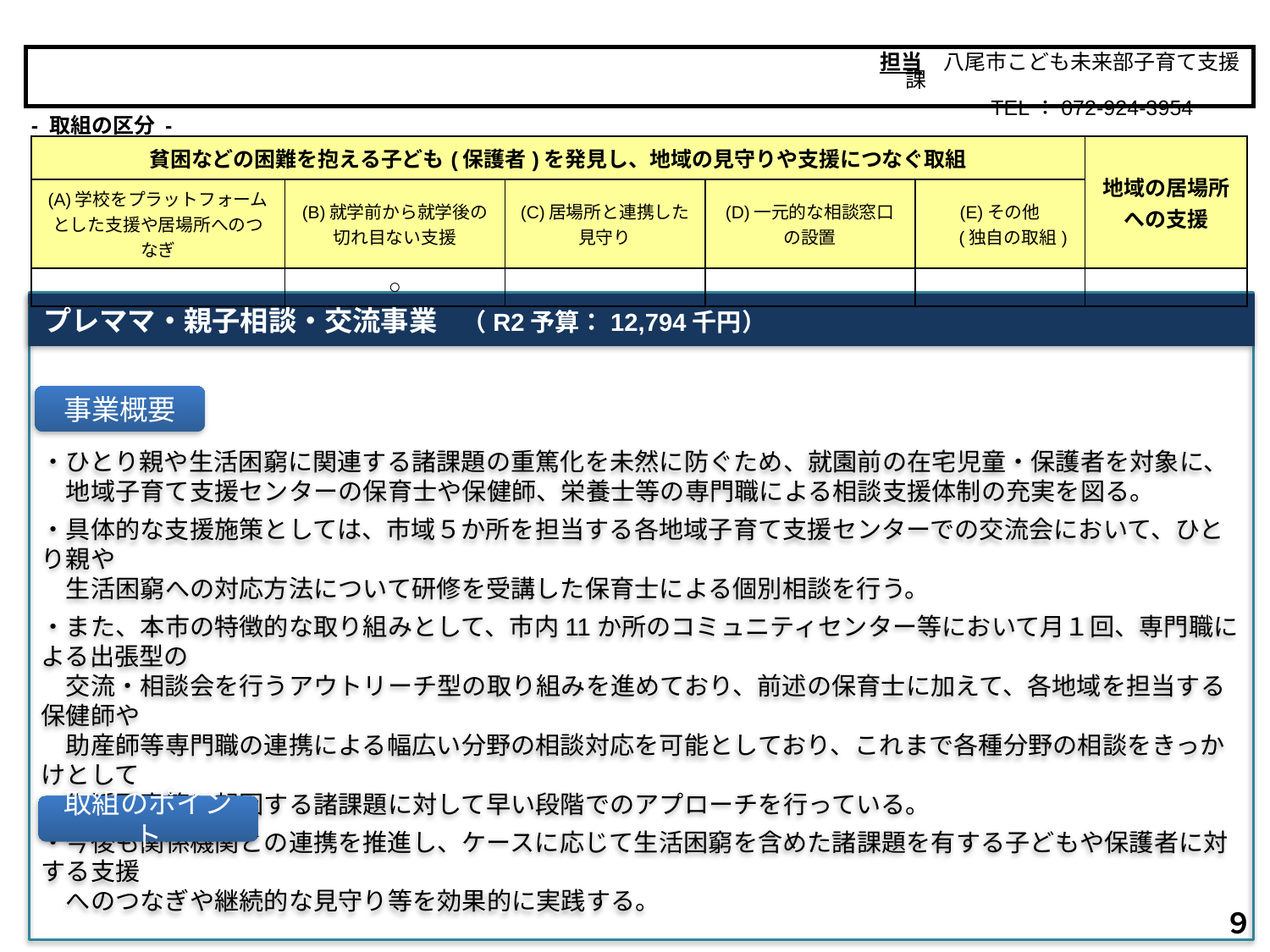

担当　八尾市こども未来部子育て支援課
　　　　　TEL：072-924-3954

八尾市
- 取組の区分 -
| 貧困などの困難を抱える子ども(保護者)を発見し、地域の見守りや支援につなぐ取組 |  |  |  |  | 地域の居場所 への支援 |
| --- | --- | --- | --- | --- | --- |
| (A)学校をプラットフォームとした支援や居場所へのつなぎ | (B)就学前から就学後の 切れ目ない支援 | (C)居場所と連携した 見守り | (D)一元的な相談窓口 の設置 | (E)その他 　 (独自の取組) |  |
|  | ○ |  |  |  |  |

・ひとり親や生活困窮に関連する諸課題の重篤化を未然に防ぐため、就園前の在宅児童・保護者を対象に、
　地域子育て支援センターの保育士や保健師、栄養士等の専門職による相談支援体制の充実を図る。

・具体的な支援施策としては、市域５か所を担当する各地域子育て支援センターでの交流会において、ひとり親や
　生活困窮への対応方法について研修を受講した保育士による個別相談を行う。

・また、本市の特徴的な取り組みとして、市内11か所のコミュニティセンター等において月１回、専門職による出張型の
　交流・相談会を行うアウトリーチ型の取り組みを進めており、前述の保育士に加えて、各地域を担当する保健師や
　助産師等専門職の連携による幅広い分野の相談対応を可能としており、これまで各種分野の相談をきっかけとして
　生活困窮等に起因する諸課題に対して早い段階でのアプローチを行っている。

・今後も関係機関との連携を推進し、ケースに応じて生活困窮を含めた諸課題を有する子どもや保護者に対する支援
　へのつなぎや継続的な見守り等を効果的に実践する。

・在宅子育て家庭の保護者が、育児不安や貧困から来る様々な問題に対し、相談しやすい環境を作り、諸問題の
　未然防止、早期発見につとめ、子どもが健やかに育ち、子育てしやすい環境の実現を目指す。

プレママ・親子相談・交流事業　（R2予算：12,794千円）
事業概要
取組のポイント
９